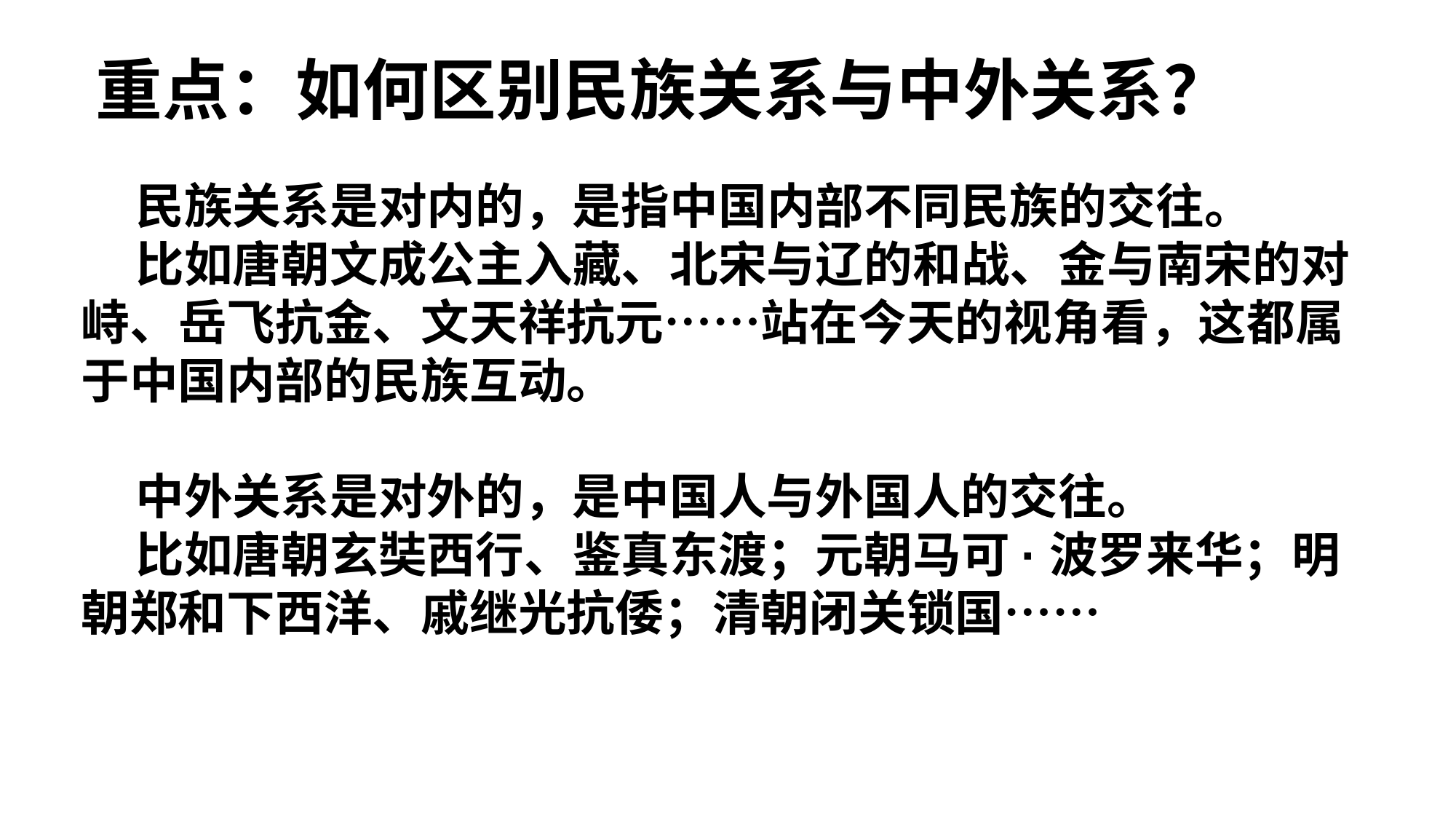

重点：如何区别民族关系与中外关系？
民族关系是对内的，是指中国内部不同民族的交往。
比如唐朝文成公主入藏、北宋与辽的和战、金与南宋的对峙、岳飞抗金、文天祥抗元……站在今天的视角看，这都属于中国内部的民族互动。

中外关系是对外的，是中国人与外国人的交往。
比如唐朝玄奘西行、鉴真东渡；元朝马可·波罗来华；明朝郑和下西洋、戚继光抗倭；清朝闭关锁国……